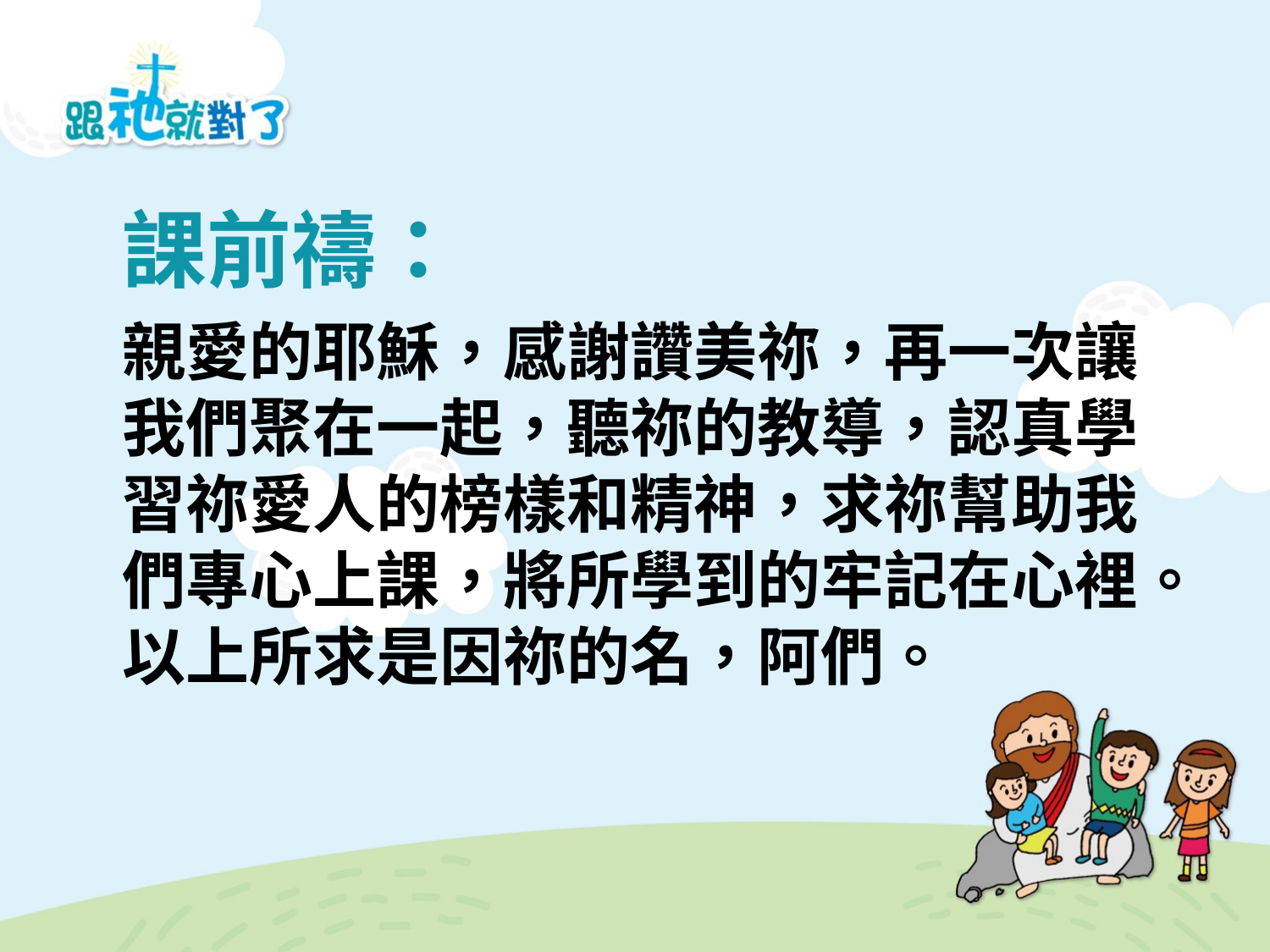

課前禱：
親愛的耶穌，感謝讚美祢，再一次讓我們聚在一起，聽祢的教導，認真學習祢愛人的榜樣和精神，求祢幫助我們專心上課，將所學到的牢記在心裡。以上所求是因祢的名，阿們。